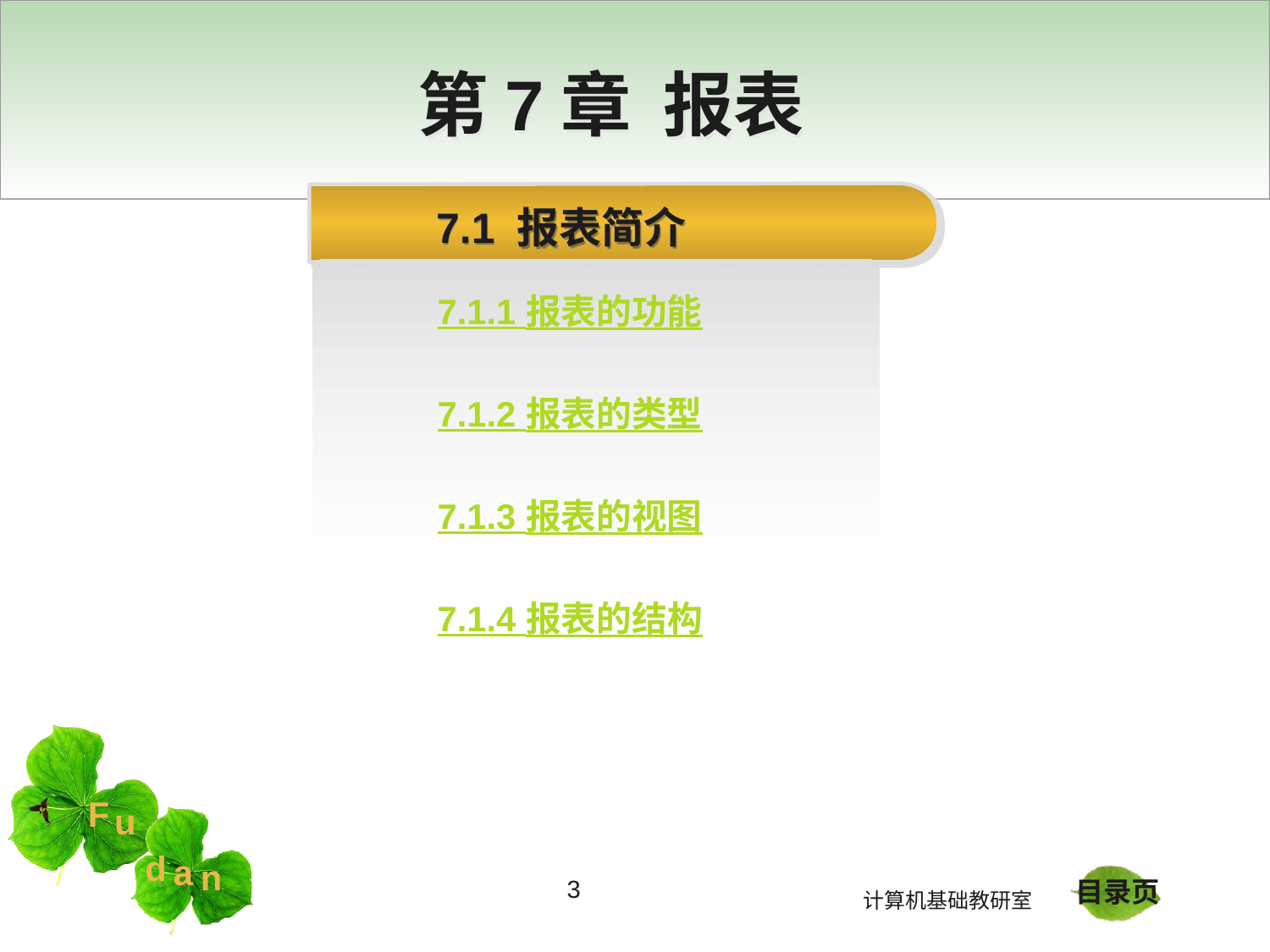

# 第7章  报表

7.1 报表简介
7.1.1 报表的功能
7.1.2 报表的类型
7.1.3 报表的视图
7.1.4 报表的结构
3
目录页